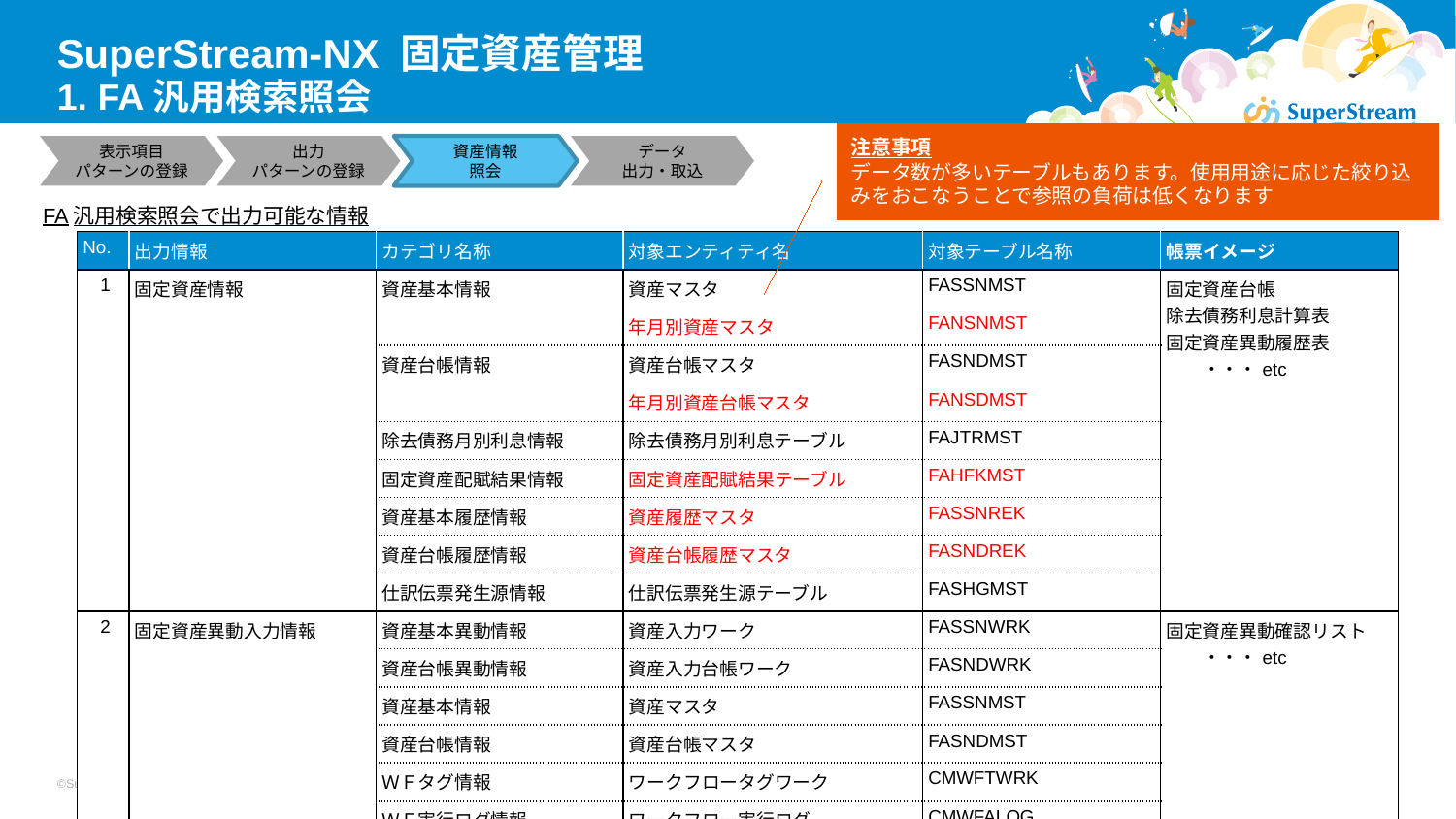

# SuperStream-NX 固定資産管理 1. FA汎用検索照会
注意事項
データ数が多いテーブルもあります。使用用途に応じた絞り込みをおこなうことで参照の負荷は低くなります
表示項目
パターンの登録
出力
パターンの登録
資産情報
照会
データ
出力・取込
FA汎用検索照会で出力可能な情報
| No. | 出力情報 | カテゴリ名称 | 対象エンティティ名 | 対象テーブル名称 | 帳票イメージ |
| --- | --- | --- | --- | --- | --- |
| 1 | 固定資産情報 | 資産基本情報 | 資産マスタ | FASSNMST | 固定資産台帳 除去債務利息計算表 固定資産異動履歴表 　　・・・etc |
|  |  |  | 年月別資産マスタ | FANSNMST |  |
|  |  | 資産台帳情報 | 資産台帳マスタ | FASNDMST |  |
|  |  |  | 年月別資産台帳マスタ | FANSDMST |  |
|  |  | 除去債務月別利息情報 | 除去債務月別利息テーブル | FAJTRMST |  |
|  |  | 固定資産配賦結果情報 | 固定資産配賦結果テーブル | FAHFKMST |  |
|  |  | 資産基本履歴情報 | 資産履歴マスタ | FASSNREK |  |
|  |  | 資産台帳履歴情報 | 資産台帳履歴マスタ | FASNDREK |  |
|  |  | 仕訳伝票発生源情報 | 仕訳伝票発生源テーブル | FASHGMST |  |
| 2 | 固定資産異動入力情報 | 資産基本異動情報 | 資産入力ワーク | FASSNWRK | 固定資産異動確認リスト 　　・・・etc |
|  |  | 資産台帳異動情報 | 資産入力台帳ワーク | FASNDWRK |  |
|  |  | 資産基本情報 | 資産マスタ | FASSNMST |  |
|  |  | 資産台帳情報 | 資産台帳マスタ | FASNDMST |  |
|  |  | ＷＦタグ情報 | ワークフロータグワーク | CMWFTWRK |  |
|  |  | ＷＦ実行ログ情報 | ワークフロー実行ログ | CMWFALOG |  |
©SuperStream Inc. All rights reserved.
165